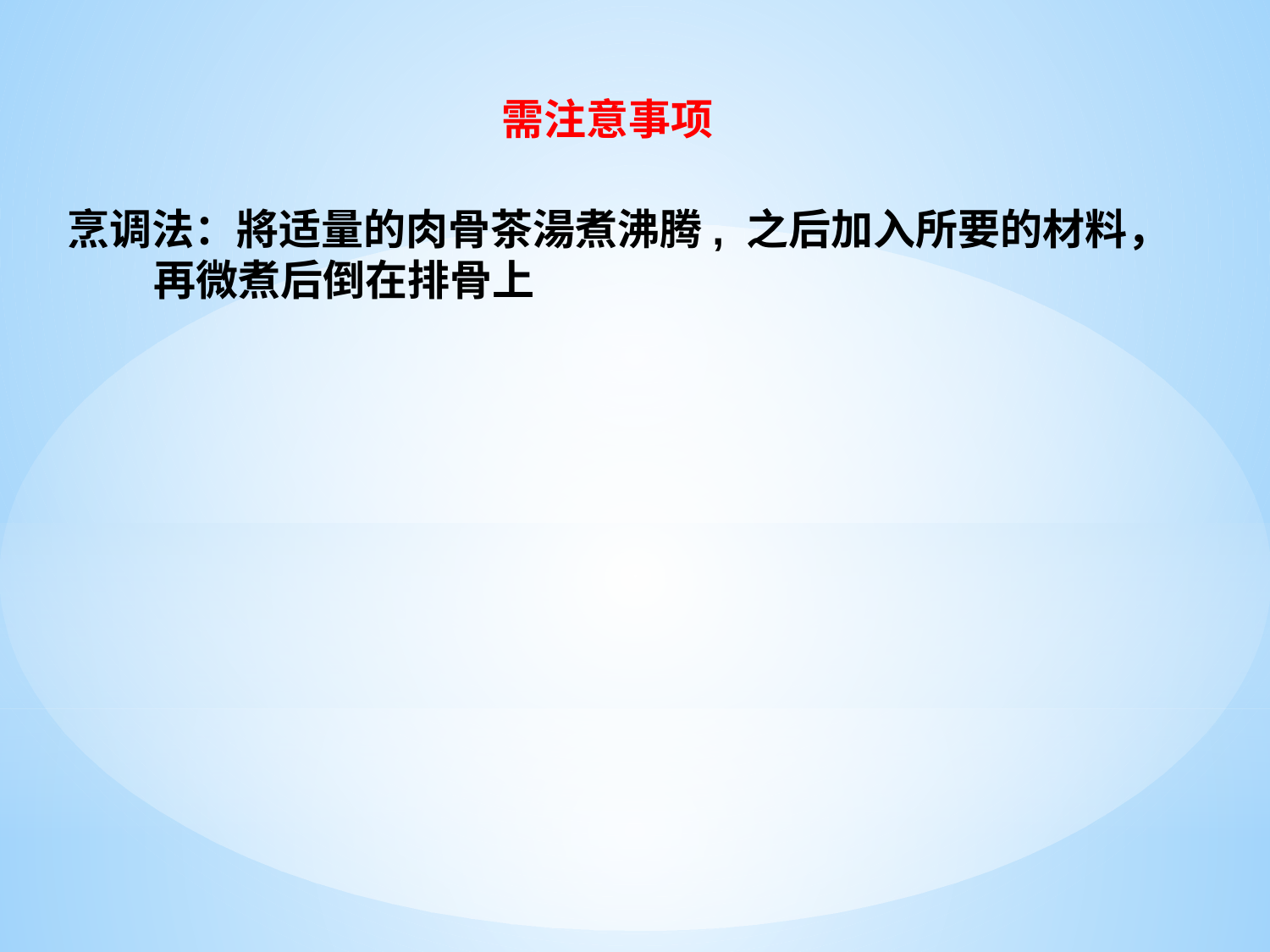

需注意事项
烹调法：將适量的肉骨茶湯煮沸腾, 之后加入所要的材料，
        再微煮后倒在排骨上